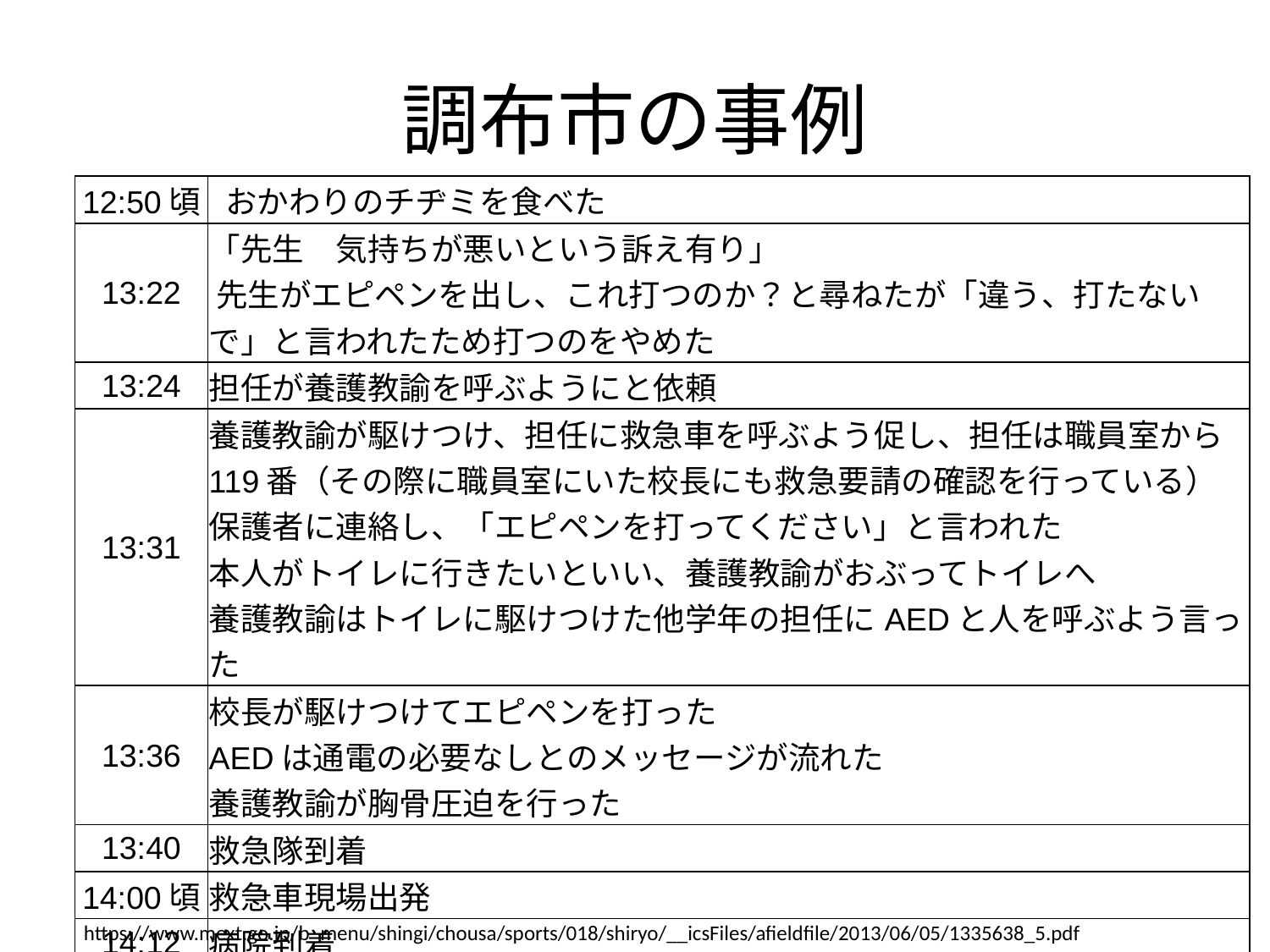

# 調布市の事例
| 12:50頃 | おかわりのチヂミを食べた |
| --- | --- |
| 13:22 | 「先生　気持ちが悪いという訴え有り」 先生がエピペンを出し、これ打つのか？と尋ねたが「違う、打たないで」と言われたため打つのをやめた |
| 13:24 | 担任が養護教諭を呼ぶようにと依頼 |
| 13:31 | 養護教諭が駆けつけ、担任に救急車を呼ぶよう促し、担任は職員室から119番（その際に職員室にいた校長にも救急要請の確認を行っている） 保護者に連絡し、「エピペンを打ってください」と言われた 本人がトイレに行きたいといい、養護教諭がおぶってトイレへ 養護教諭はトイレに駆けつけた他学年の担任にAEDと人を呼ぶよう言った |
| 13:36 | 校長が駆けつけてエピペンを打った AEDは通電の必要なしとのメッセージが流れた 養護教諭が胸骨圧迫を行った |
| 13:40 | 救急隊到着 |
| 14:00頃 | 救急車現場出発 |
| 14:12 | 病院到着 |
https://www.mext.go.jp/b_menu/shingi/chousa/sports/018/shiryo/__icsFiles/afieldfile/2013/06/05/1335638_5.pdf